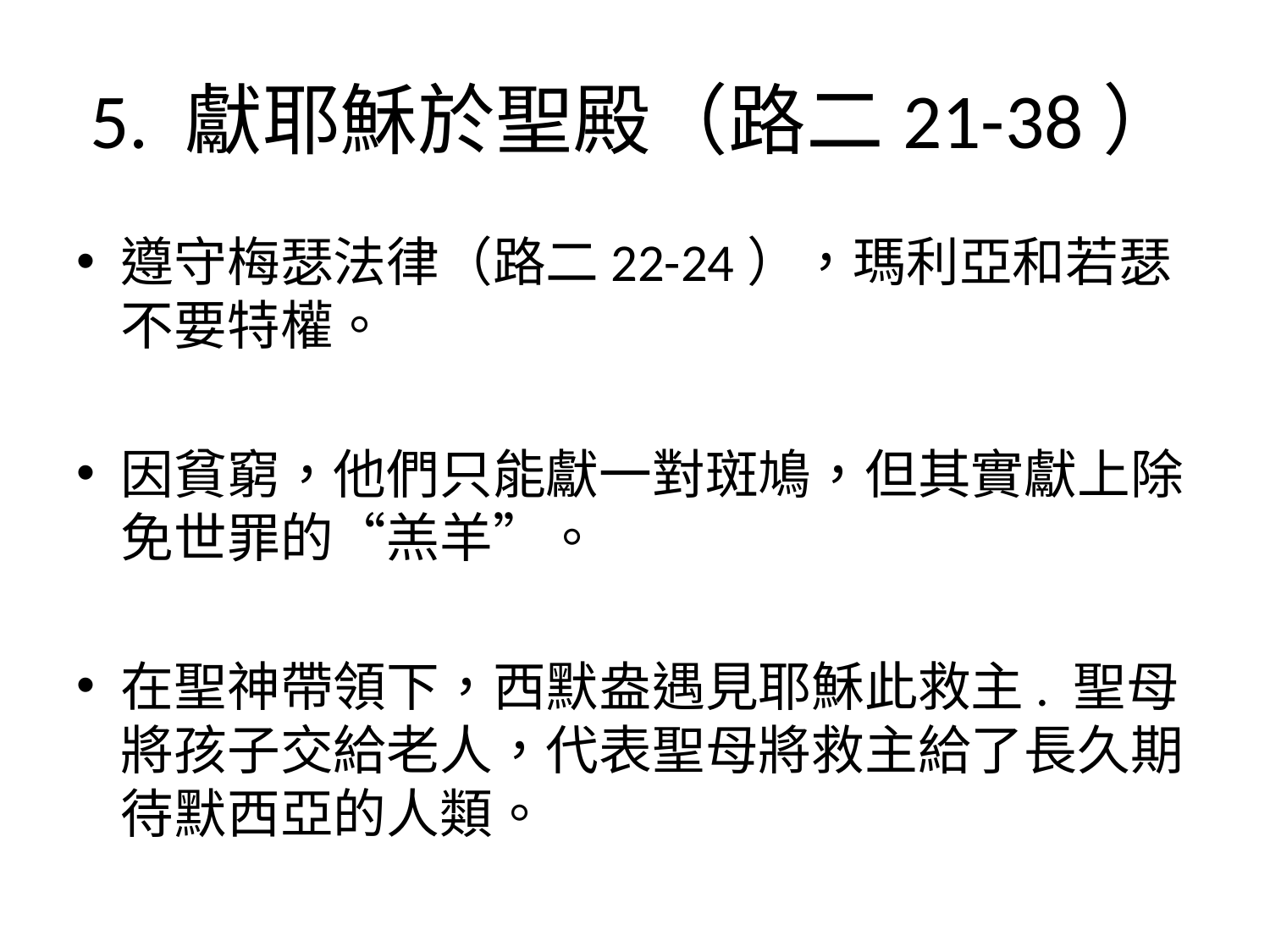

# 5. 獻耶穌於聖殿（路二21-38）
遵守梅瑟法律（路二22-24），瑪利亞和若瑟不要特權。

因貧窮，他們只能獻一對斑鳩，但其實獻上除免世罪的“羔羊”。

在聖神帶領下，西默盎遇見耶穌此救主. 聖母將孩子交給老人，代表聖母將救主給了長久期待默西亞的人類。